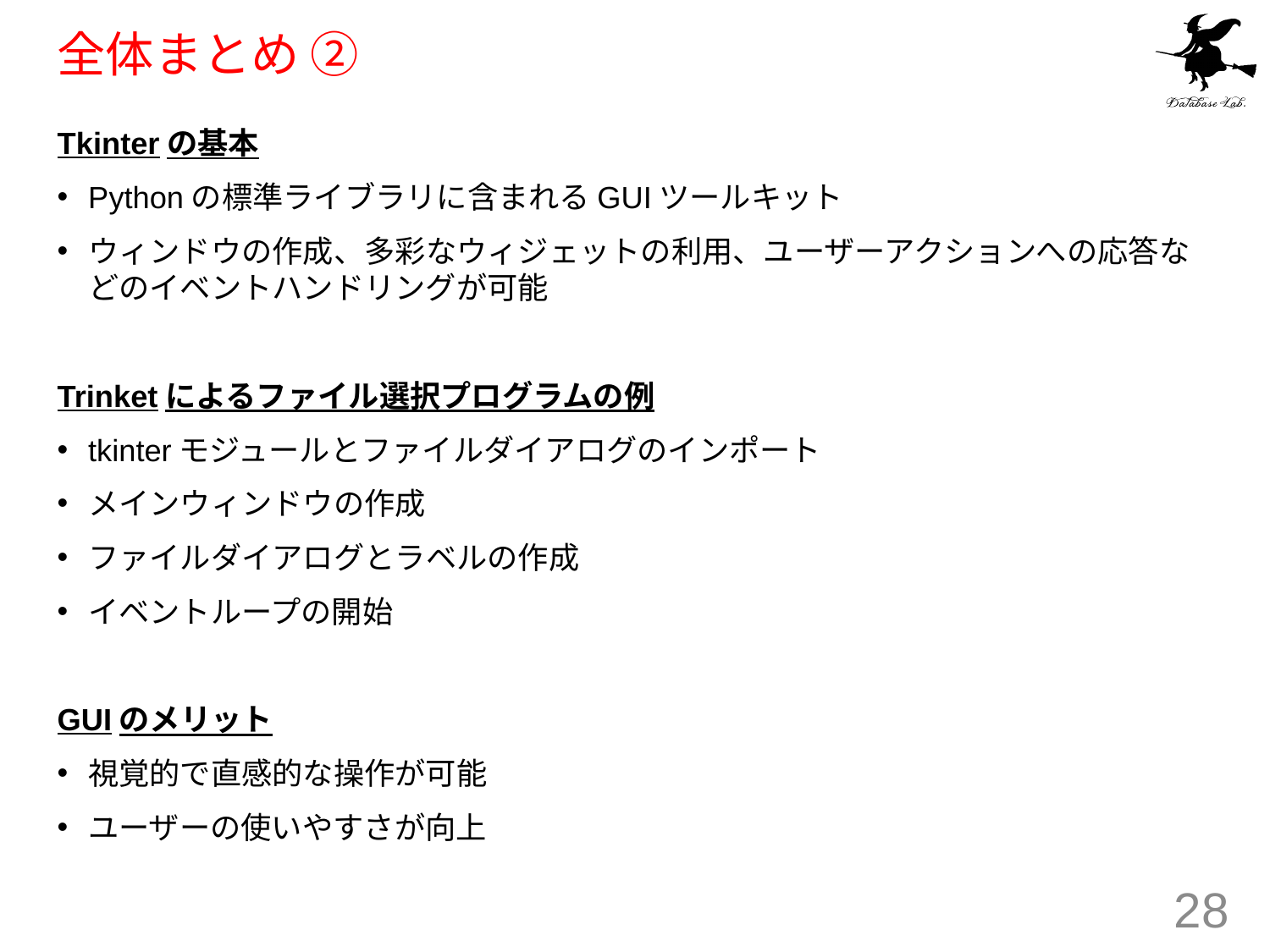

# 全体まとめ ②
Tkinterの基本
Pythonの標準ライブラリに含まれるGUIツールキット
ウィンドウの作成、多彩なウィジェットの利用、ユーザーアクションへの応答などのイベントハンドリングが可能

Trinketによるファイル選択プログラムの例
tkinterモジュールとファイルダイアログのインポート
メインウィンドウの作成
ファイルダイアログとラベルの作成
イベントループの開始

GUIのメリット
視覚的で直感的な操作が可能
ユーザーの使いやすさが向上
28